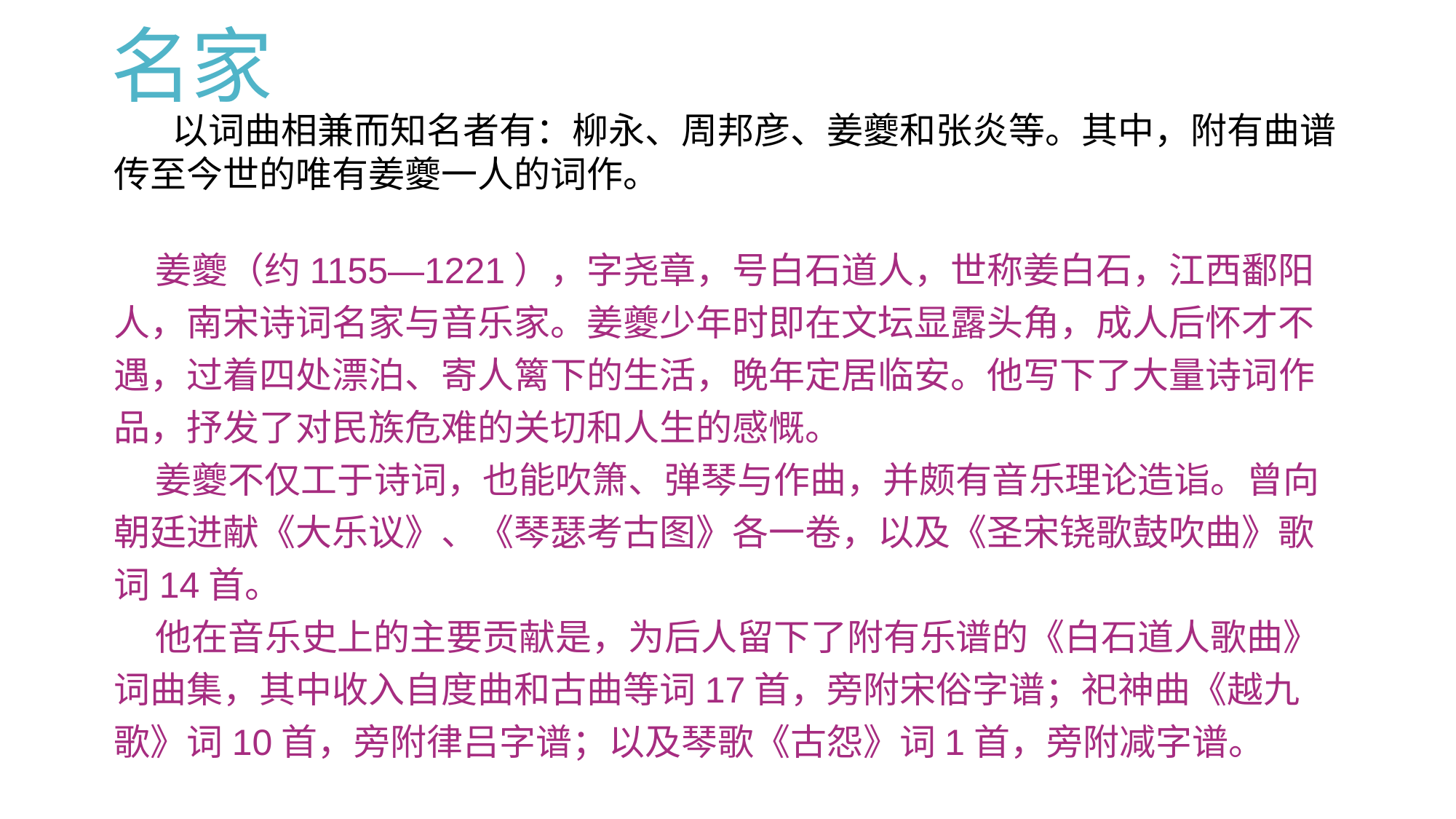

# 名家
      以词曲相兼而知名者有：柳永、周邦彦、姜夔和张炎等。其中，附有曲谱传至今世的唯有姜夔一人的词作。

    姜夔（约1155—1221），字尧章，号白石道人，世称姜白石，江西鄱阳人，南宋诗词名家与音乐家。姜夔少年时即在文坛显露头角，成人后怀才不遇，过着四处漂泊、寄人篱下的生活，晚年定居临安。他写下了大量诗词作品，抒发了对民族危难的关切和人生的感慨。
    姜夔不仅工于诗词，也能吹箫、弹琴与作曲，并颇有音乐理论造诣。曾向朝廷进献《大乐议》、《琴瑟考古图》各一卷，以及《圣宋铙歌鼓吹曲》歌词14首。
    他在音乐史上的主要贡献是，为后人留下了附有乐谱的《白石道人歌曲》词曲集，其中收入自度曲和古曲等词17首，旁附宋俗字谱；祀神曲《越九歌》词10首，旁附律吕字谱；以及琴歌《古怨》词1首，旁附减字谱。